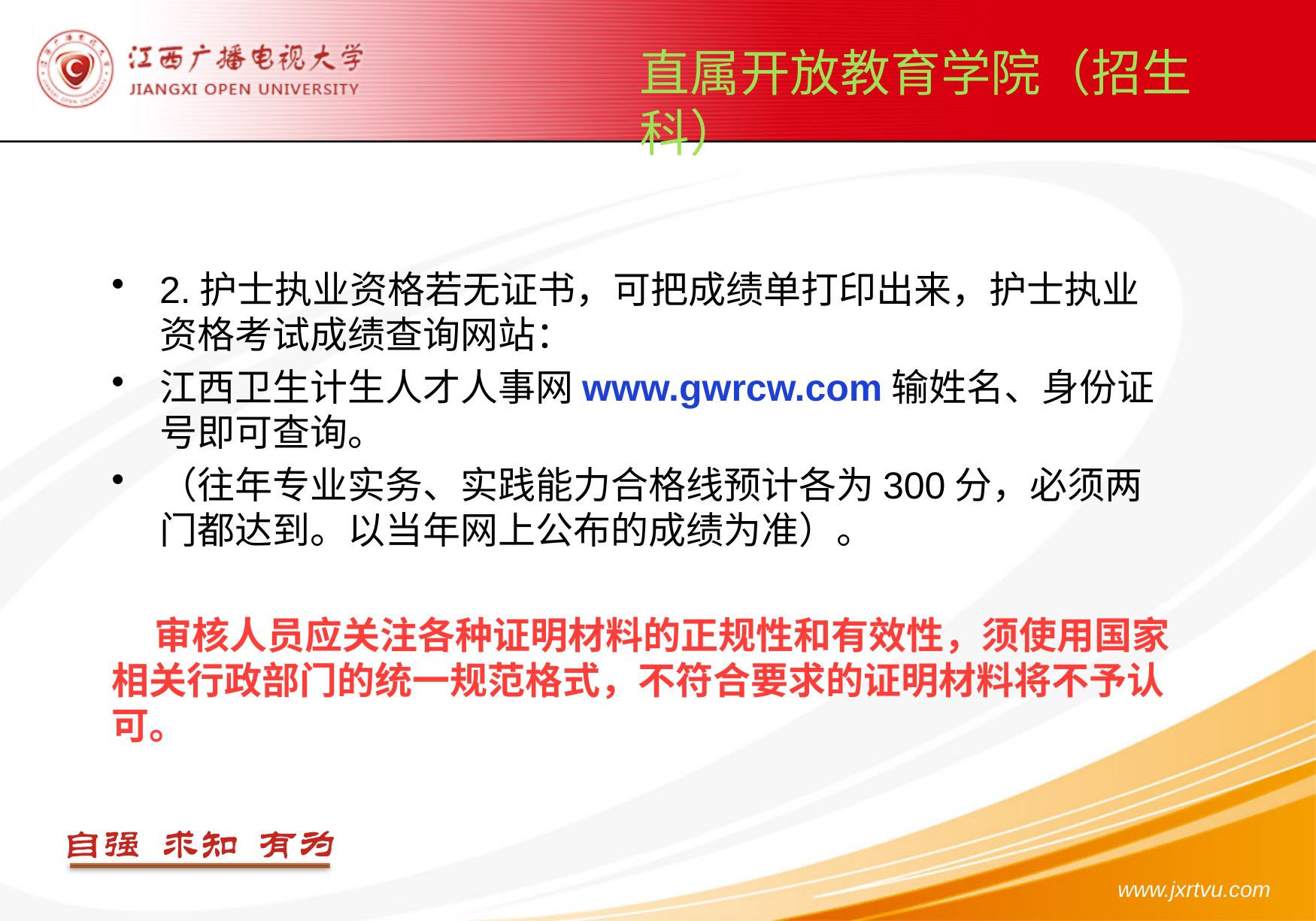

直属开放教育学院（招生科）

2.护士执业资格若无证书，可把成绩单打印出来，护士执业资格考试成绩查询网站：
江西卫生计生人才人事网www.gwrcw.com输姓名、身份证号即可查询。
（往年专业实务、实践能力合格线预计各为300分，必须两门都达到。以当年网上公布的成绩为准）。

    审核人员应关注各种证明材料的正规性和有效性，须使用国家相关行政部门的统一规范格式，不符合要求的证明材料将不予认可。